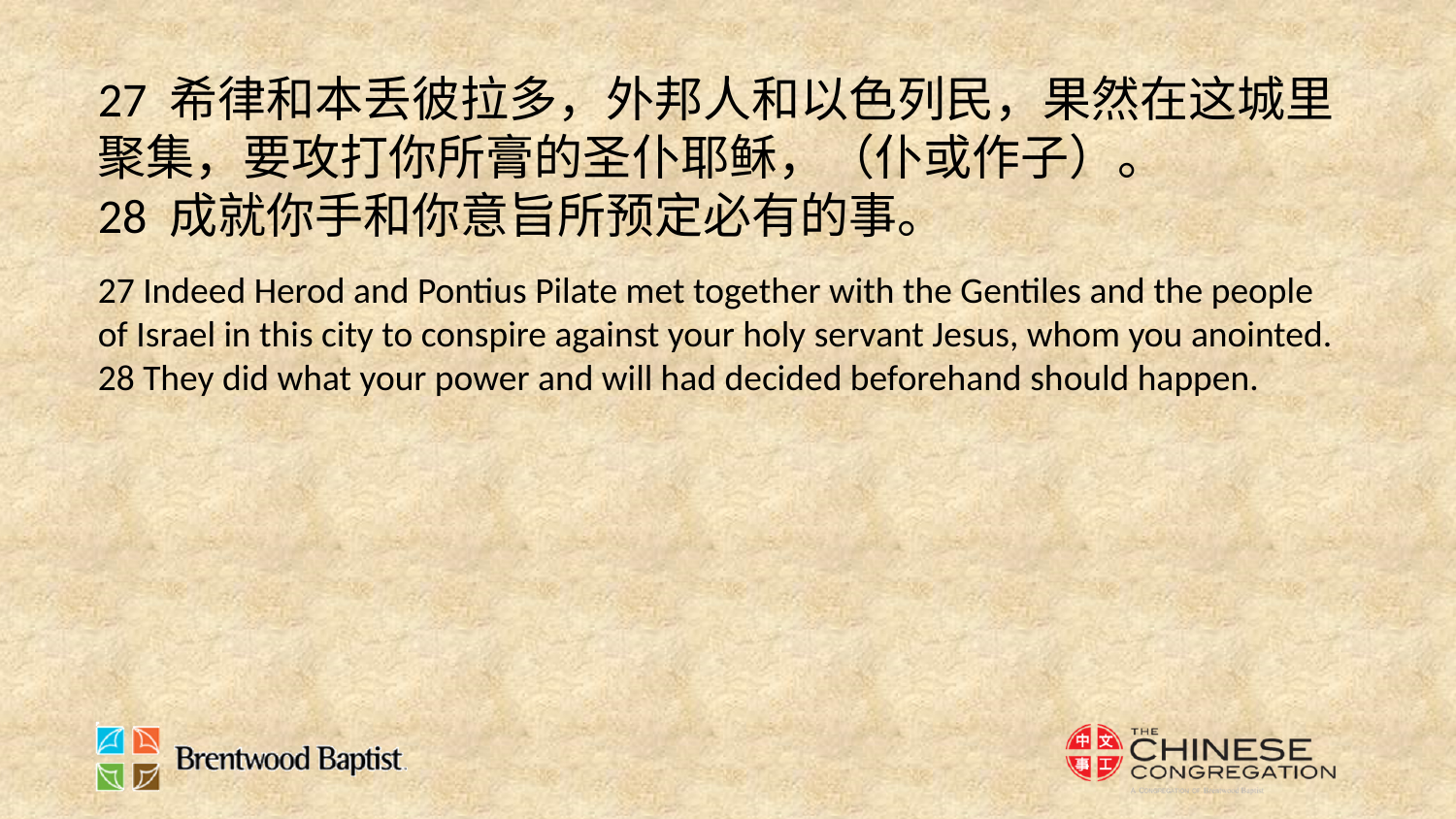

27 希律和本丢彼拉多，外邦人和以色列民，果然在这城里聚集，要攻打你所膏的圣仆耶稣，（仆或作子）。
28 成就你手和你意旨所预定必有的事。

27 Indeed Herod and Pontius Pilate met together with the Gentiles and the people of Israel in this city to conspire against your holy servant Jesus, whom you anointed.
28 They did what your power and will had decided beforehand should happen.